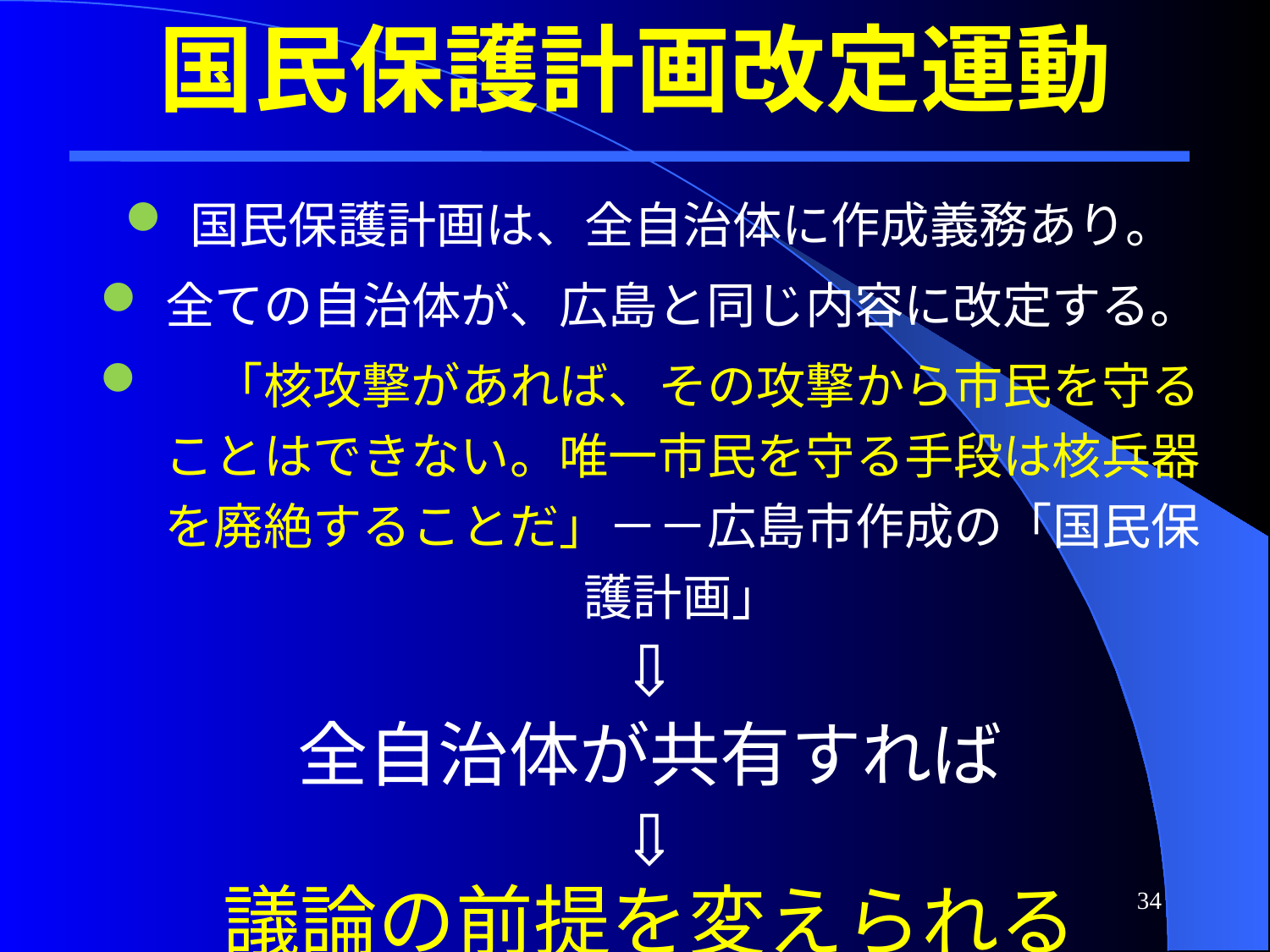

国民保護計画改定運動

国民保護計画は、全自治体に作成義務あり。
全ての自治体が、広島と同じ内容に改定する。
　「核攻撃があれば、その攻撃から市民を守ることはできない。唯一市民を守る手段は核兵器を廃絶することだ」－－広島市作成の「国民保護計画」
⇩
全自治体が共有すれば
⇩
議論の前提を変えられる

34